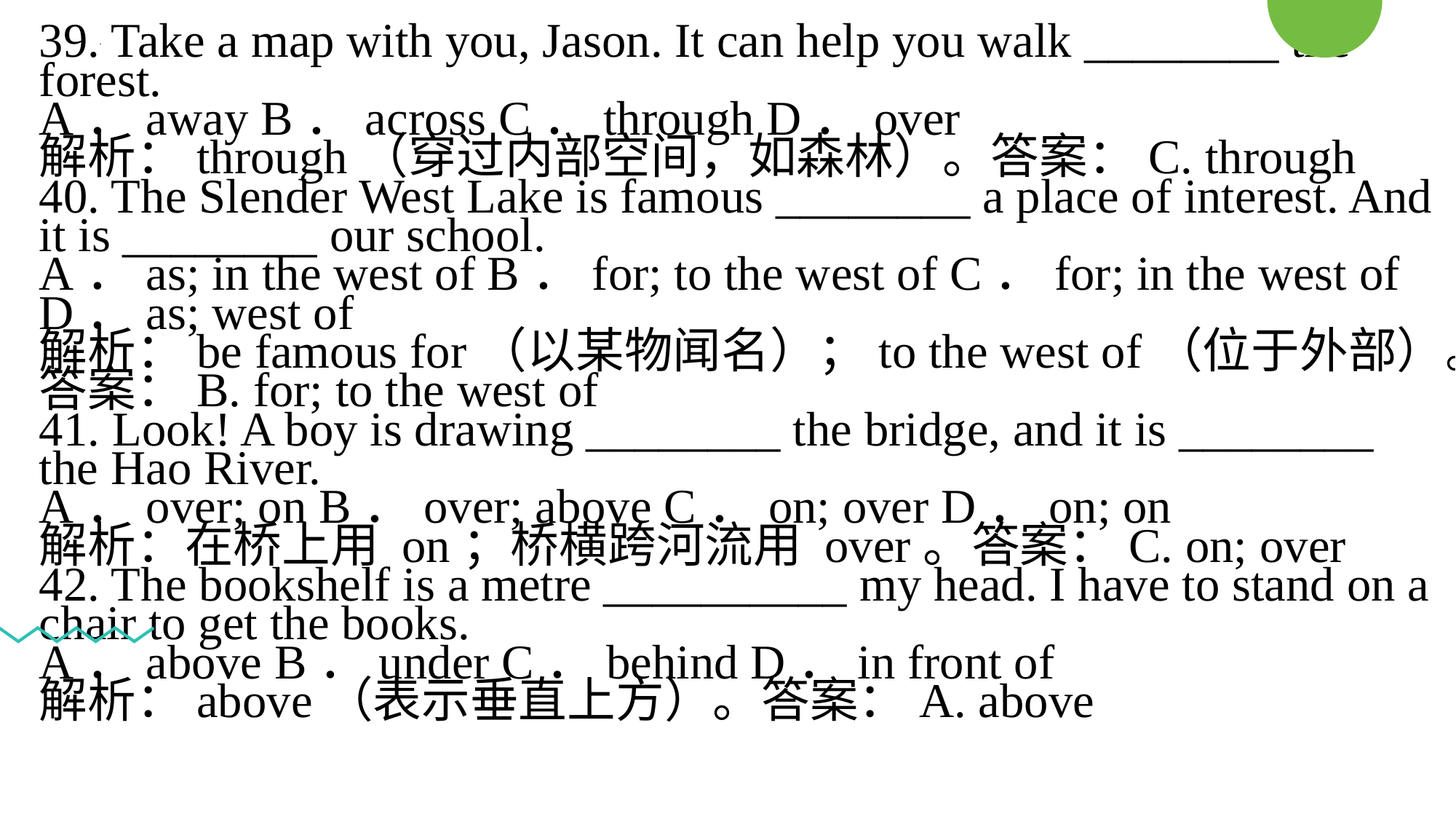

39. Take a map with you, Jason. It can help you walk ________ the forest.
A．away B．across C．through D．over
解析：through（穿过内部空间，如森林）。答案：C. through
40. The Slender West Lake is famous ________ a place of interest. And it is ________ our school.
A．as; in the west of B．for; to the west of C．for; in the west of D．as; west of
解析：be famous for（以某物闻名）；to the west of（位于外部）。
答案：B. for; to the west of
41. Look! A boy is drawing ________ the bridge, and it is ________ the Hao River.
A．over; on B．over; above C．on; over D．on; on
解析：在桥上用 on；桥横跨河流用 over。答案：C. on; over
42. The bookshelf is a metre __________ my head. I have to stand on a chair to get the books.
A．above B．under C．behind D．in front of
解析：above（表示垂直上方）。答案：A. above